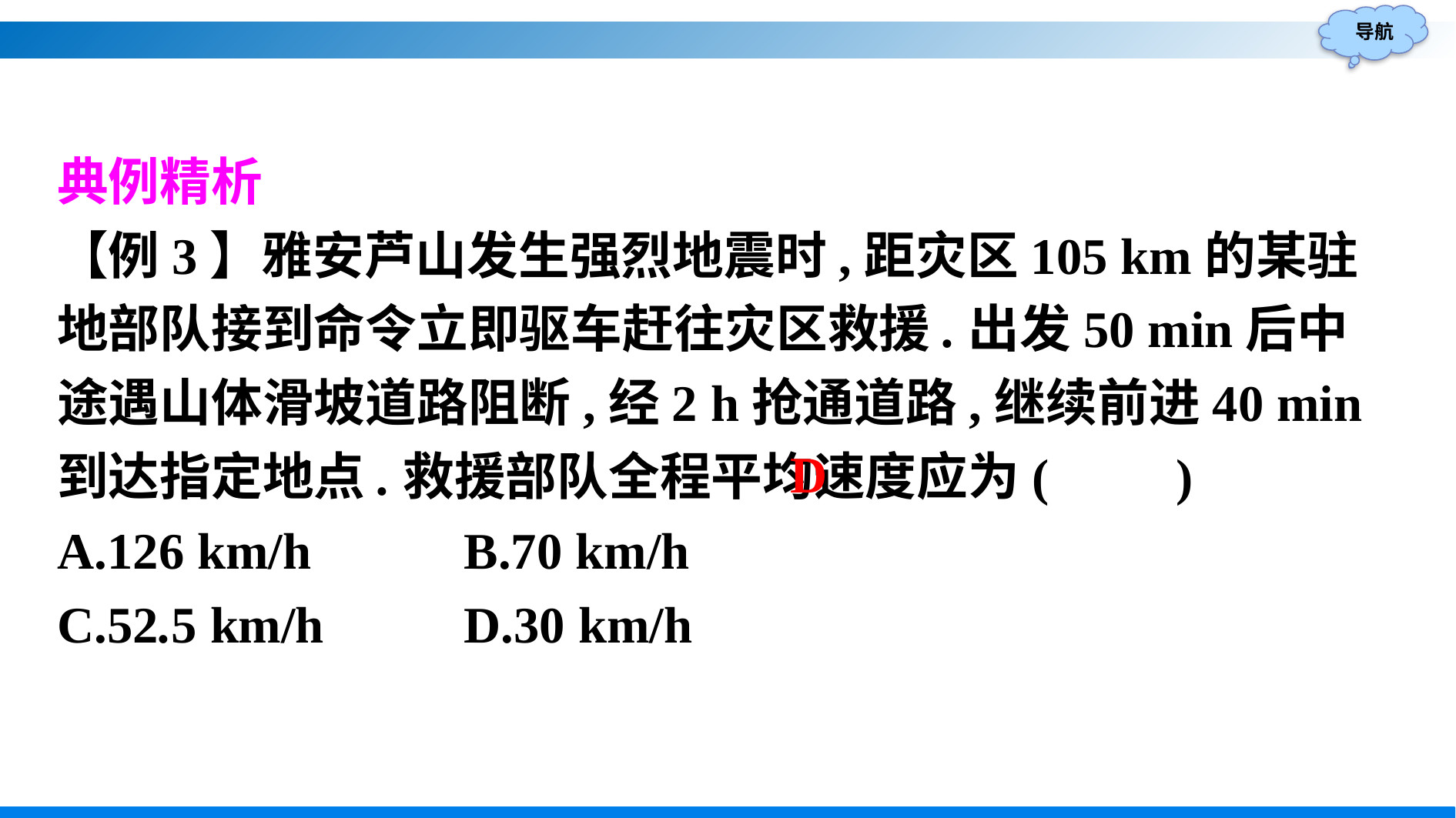

典例精析
【例3】雅安芦山发生强烈地震时,距灾区105 km的某驻地部队接到命令立即驱车赶往灾区救援.出发50 min后中途遇山体滑坡道路阻断,经2 h抢通道路,继续前进40 min到达指定地点.救援部队全程平均速度应为(　　)
A.126 km/h		B.70 km/h
C.52.5 km/h		D.30 km/h
D